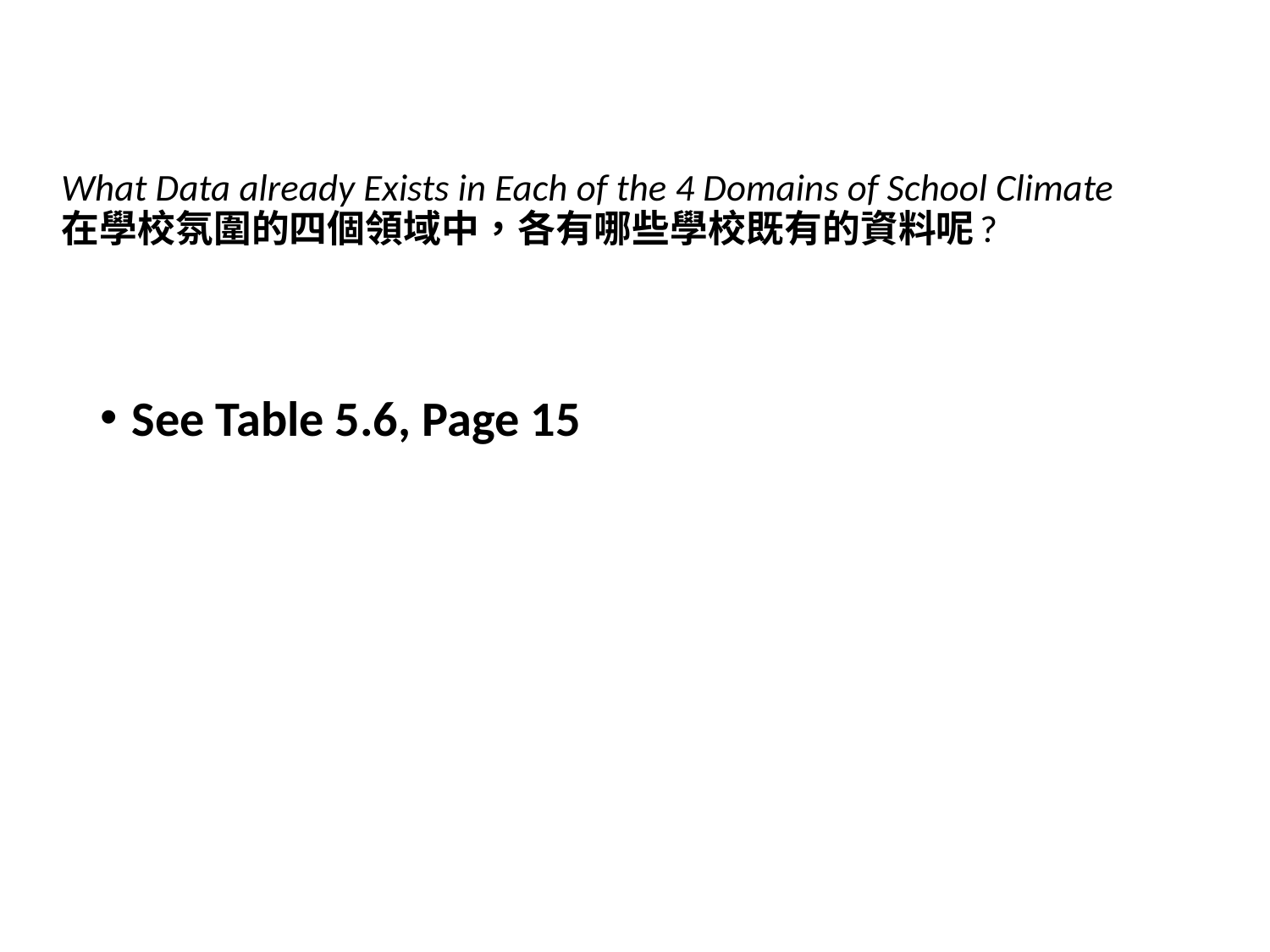

# What Data already Exists in Each of the 4 Domains of School Climate 在學校氛圍的四個領域中，各有哪些學校既有的資料呢?
See Table 5.6, Page 15